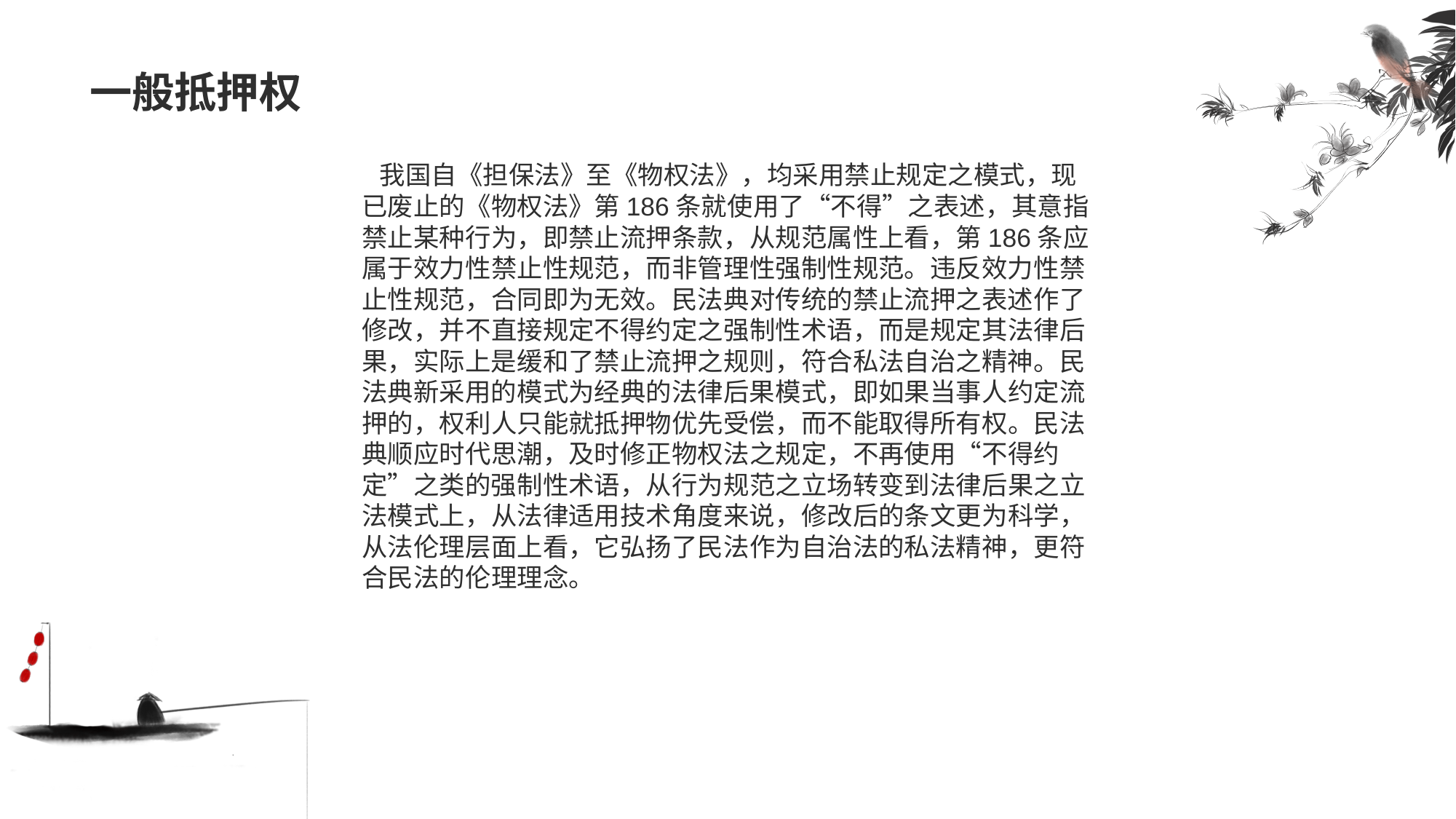

# 一般抵押权

  我国自《担保法》至《物权法》，均采用禁止规定之模式，现已废止的《物权法》第186条就使用了“不得”之表述，其意指禁止某种行为，即禁止流押条款，从规范属性上看，第186条应属于效力性禁止性规范，而非管理性强制性规范。违反效力性禁止性规范，合同即为无效。民法典对传统的禁止流押之表述作了修改，并不直接规定不得约定之强制性术语，而是规定其法律后果，实际上是缓和了禁止流押之规则，符合私法自治之精神。民法典新采用的模式为经典的法律后果模式，即如果当事人约定流押的，权利人只能就抵押物优先受偿，而不能取得所有权。民法典顺应时代思潮，及时修正物权法之规定，不再使用“不得约定”之类的强制性术语，从行为规范之立场转变到法律后果之立法模式上，从法律适用技术角度来说，修改后的条文更为科学，从法伦理层面上看，它弘扬了民法作为自治法的私法精神，更符合民法的伦理理念。
112